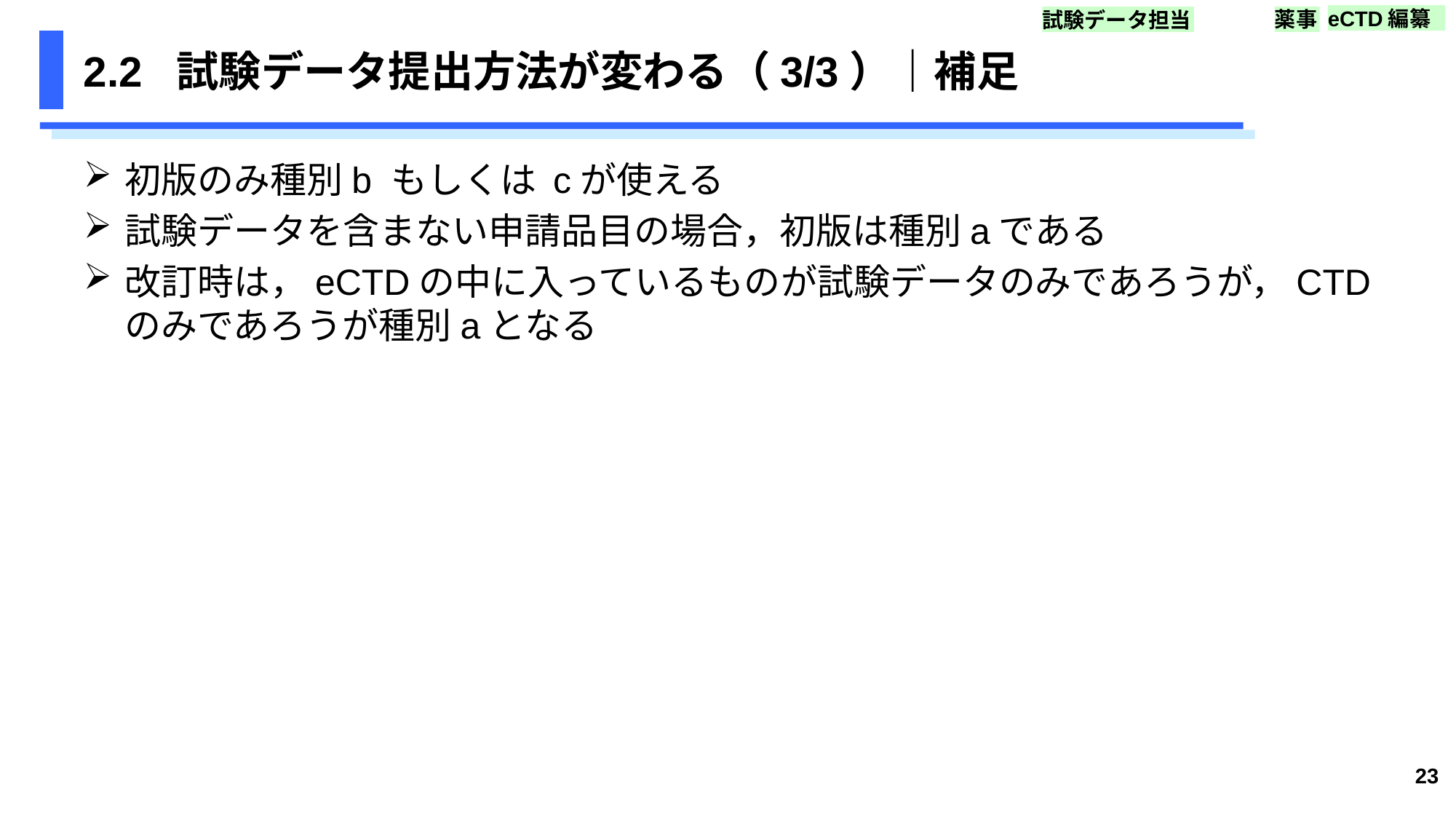

eCTD編纂
薬事
試験データ担当
# 2.2  試験データ提出方法が変わる（3/3）｜補足
初版のみ種別b もしくは cが使える
試験データを含まない申請品目の場合，初版は種別aである
改訂時は，eCTDの中に入っているものが試験データのみであろうが，CTDのみであろうが種別aとなる

23